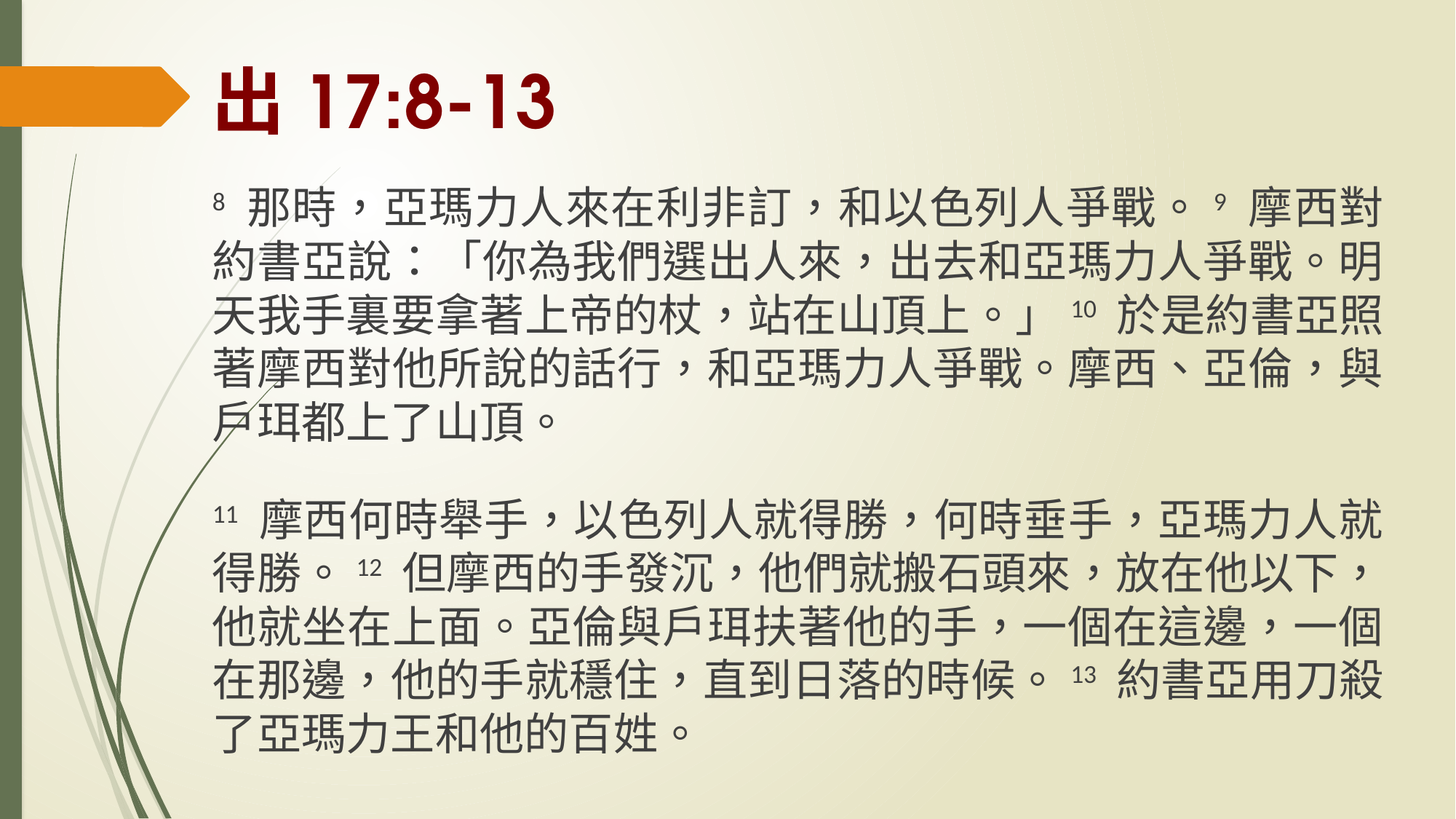

# 出17:8-13
8 那時，亞瑪力人來在利非訂，和以色列人爭戰。9 摩西對約書亞說：「你為我們選出人來，出去和亞瑪力人爭戰。明天我手裏要拿著上帝的杖，站在山頂上。」10 於是約書亞照著摩西對他所說的話行，和亞瑪力人爭戰。摩西、亞倫，與戶珥都上了山頂。

11 摩西何時舉手，以色列人就得勝，何時垂手，亞瑪力人就得勝。12 但摩西的手發沉，他們就搬石頭來，放在他以下，他就坐在上面。亞倫與戶珥扶著他的手，一個在這邊，一個在那邊，他的手就穩住，直到日落的時候。13 約書亞用刀殺了亞瑪力王和他的百姓。